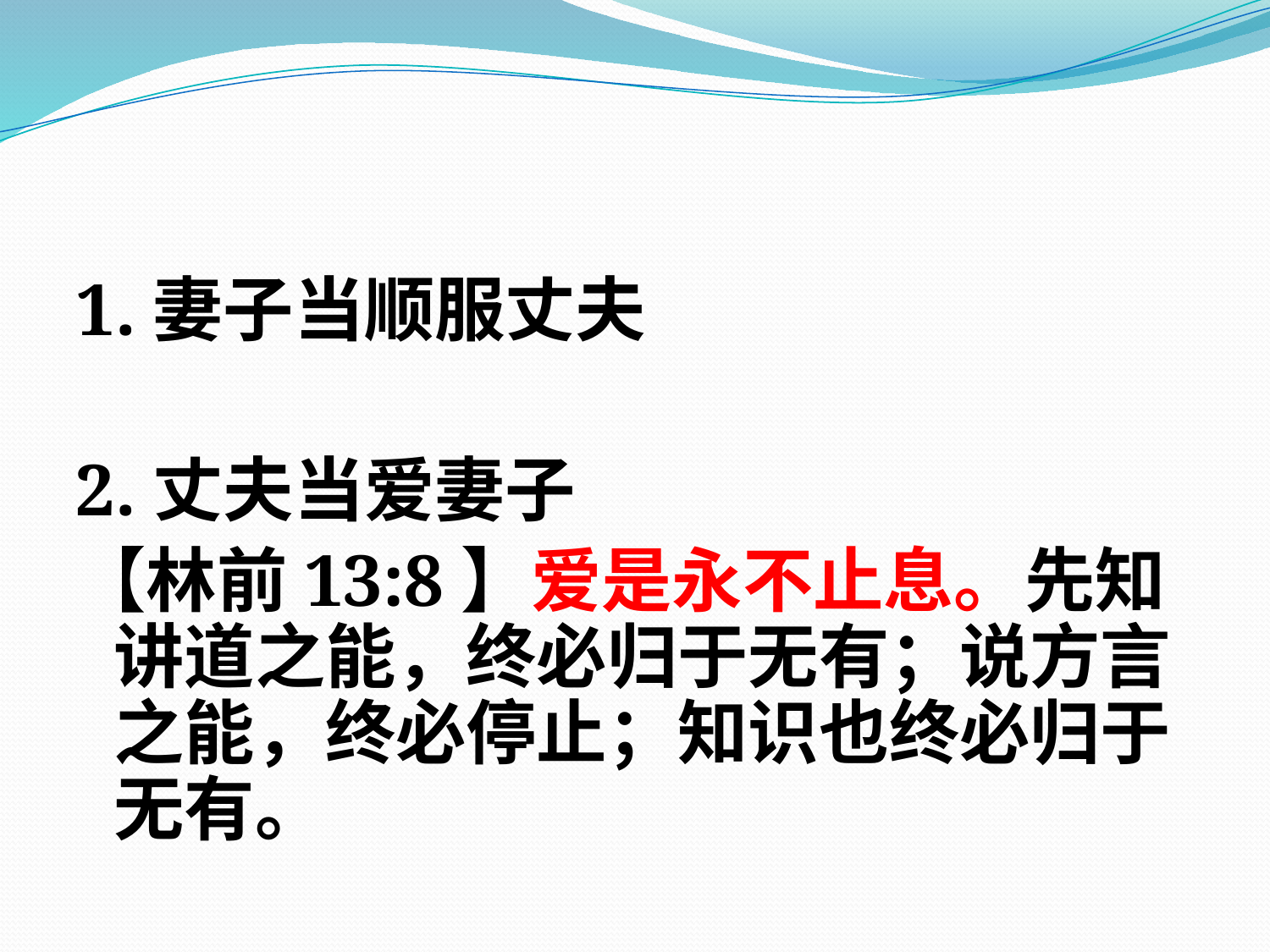

#
1.妻子当顺服丈夫

2.丈夫当爱妻子
【林前13:8】爱是永不止息。先知讲道之能，终必归于无有；说方言之能，终必停止；知识也终必归于无有。